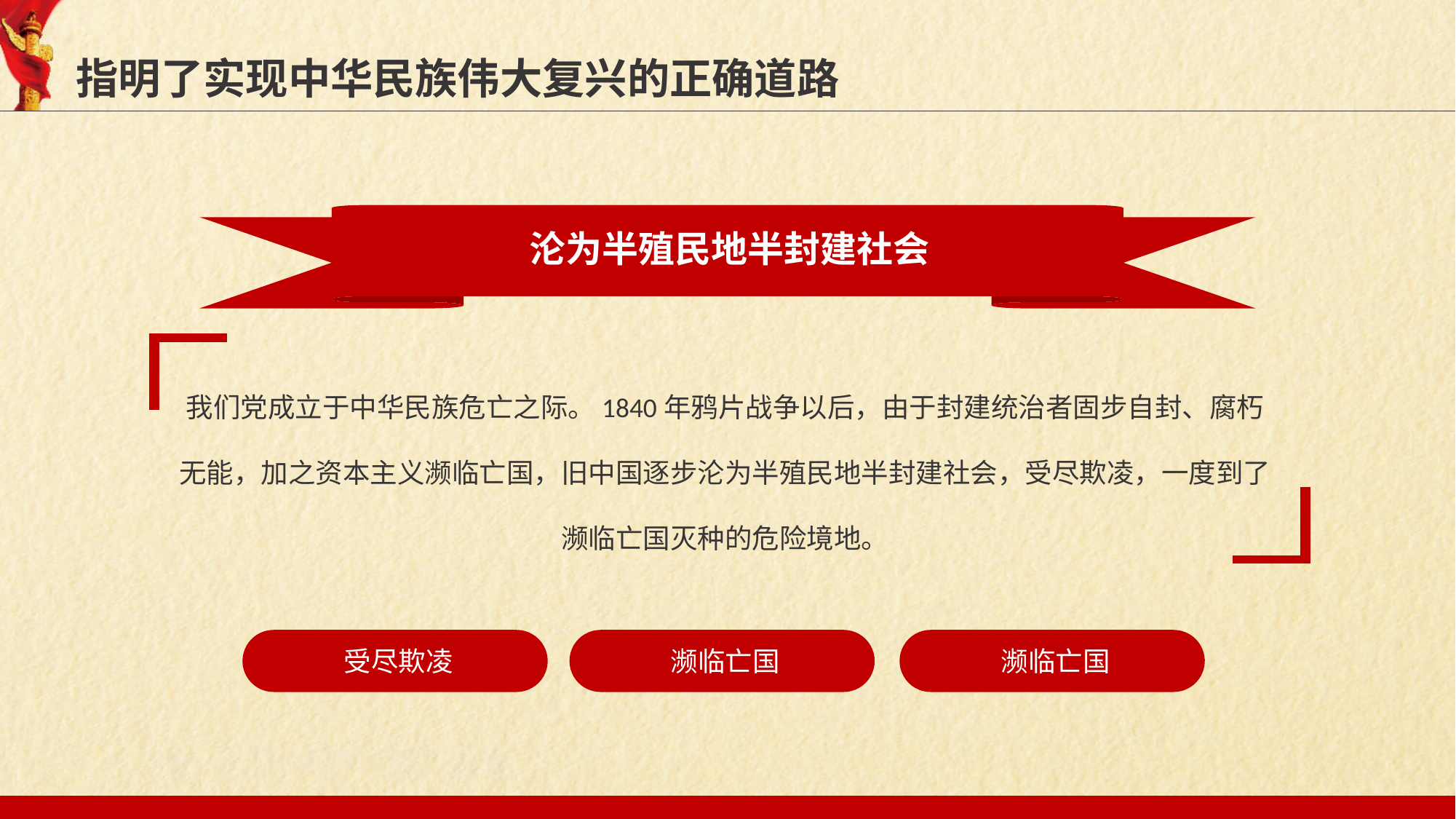

指明了实现中华民族伟大复兴的正确道路

沦为半殖民地半封建社会

我们党成立于中华民族危亡之际。1840年鸦片战争以后，由于封建统治者固步自封、腐朽无能，加之资本主义濒临亡国，旧中国逐步沦为半殖民地半封建社会，受尽欺凌，一度到了濒临亡国灭种的危险境地。

受尽欺凌
濒临亡国
濒临亡国